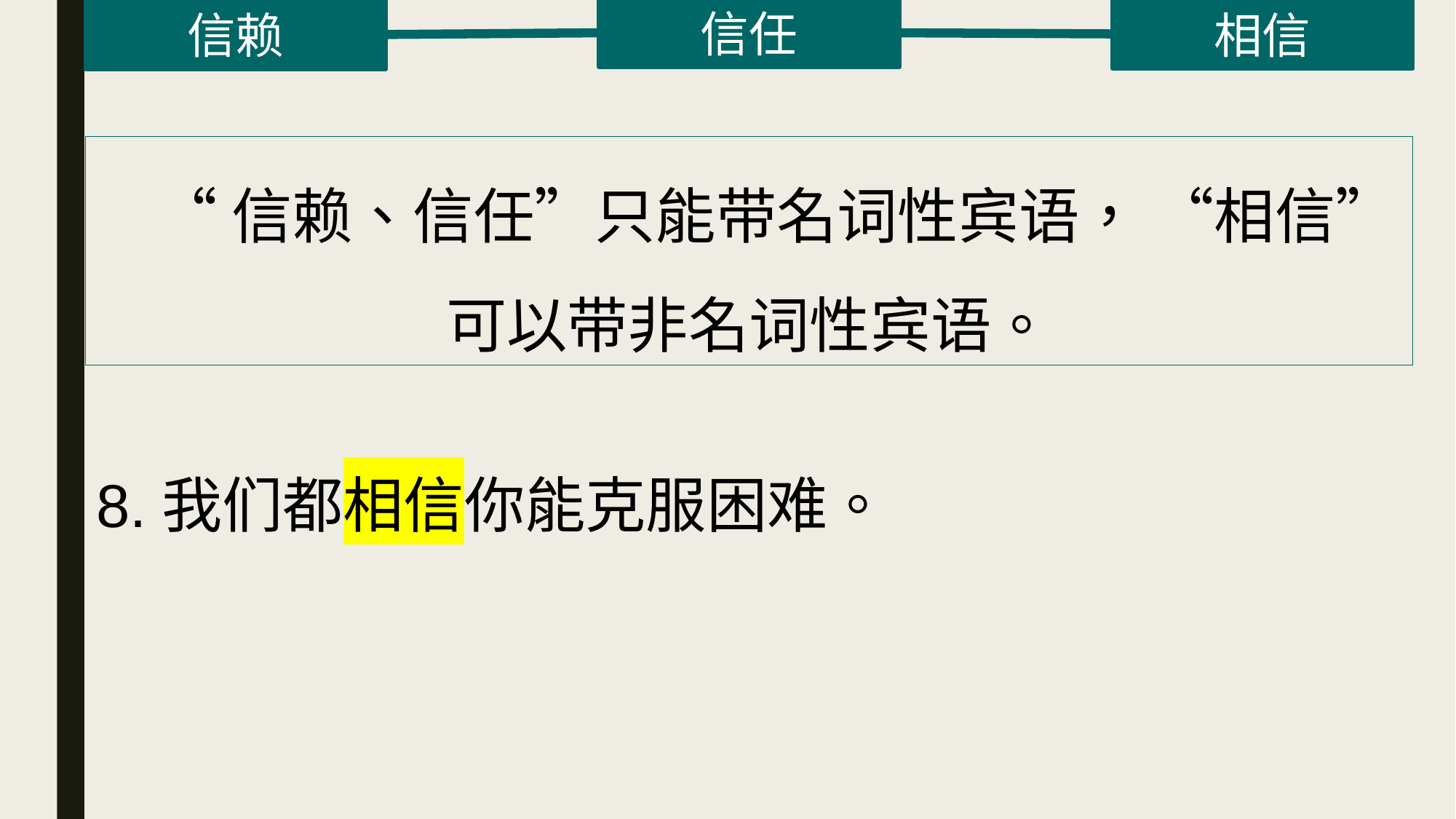

信任
相信
信赖
“信赖、信任”只能带名词性宾语， “相信”可以带非名词性宾语。
|  |
| --- |
8.我们都相信你能克服困难。